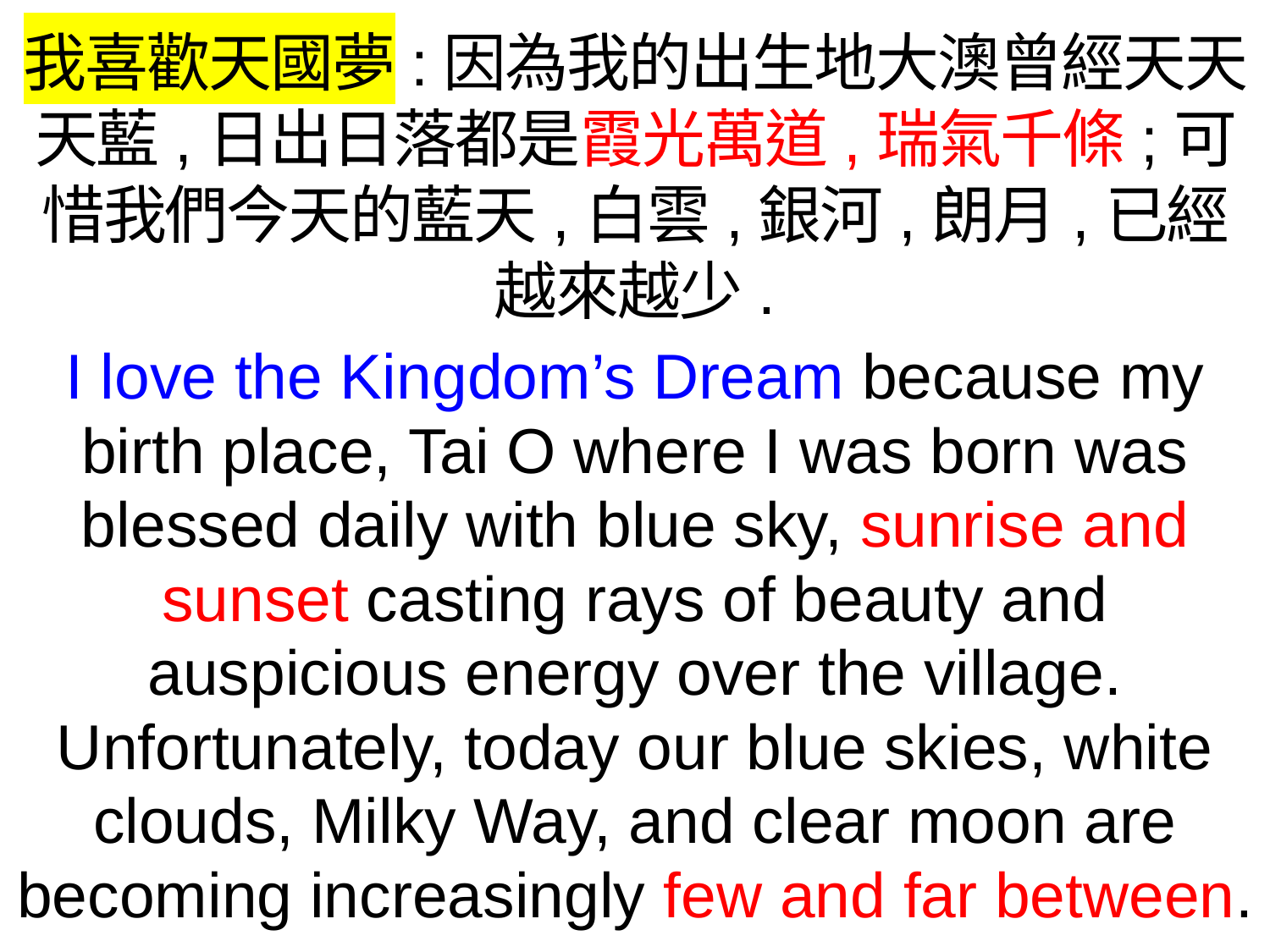

我喜歡天國夢:因為我的出生地大澳曾經天天天藍,日出日落都是霞光萬道,瑞氣千條;可惜我們今天的藍天,白雲,銀河,朗月,已經越來越少.
I love the Kingdom’s Dream because my birth place, Tai O where I was born was blessed daily with blue sky, sunrise and sunset casting rays of beauty and auspicious energy over the village. Unfortunately, today our blue skies, white clouds, Milky Way, and clear moon are becoming increasingly few and far between.